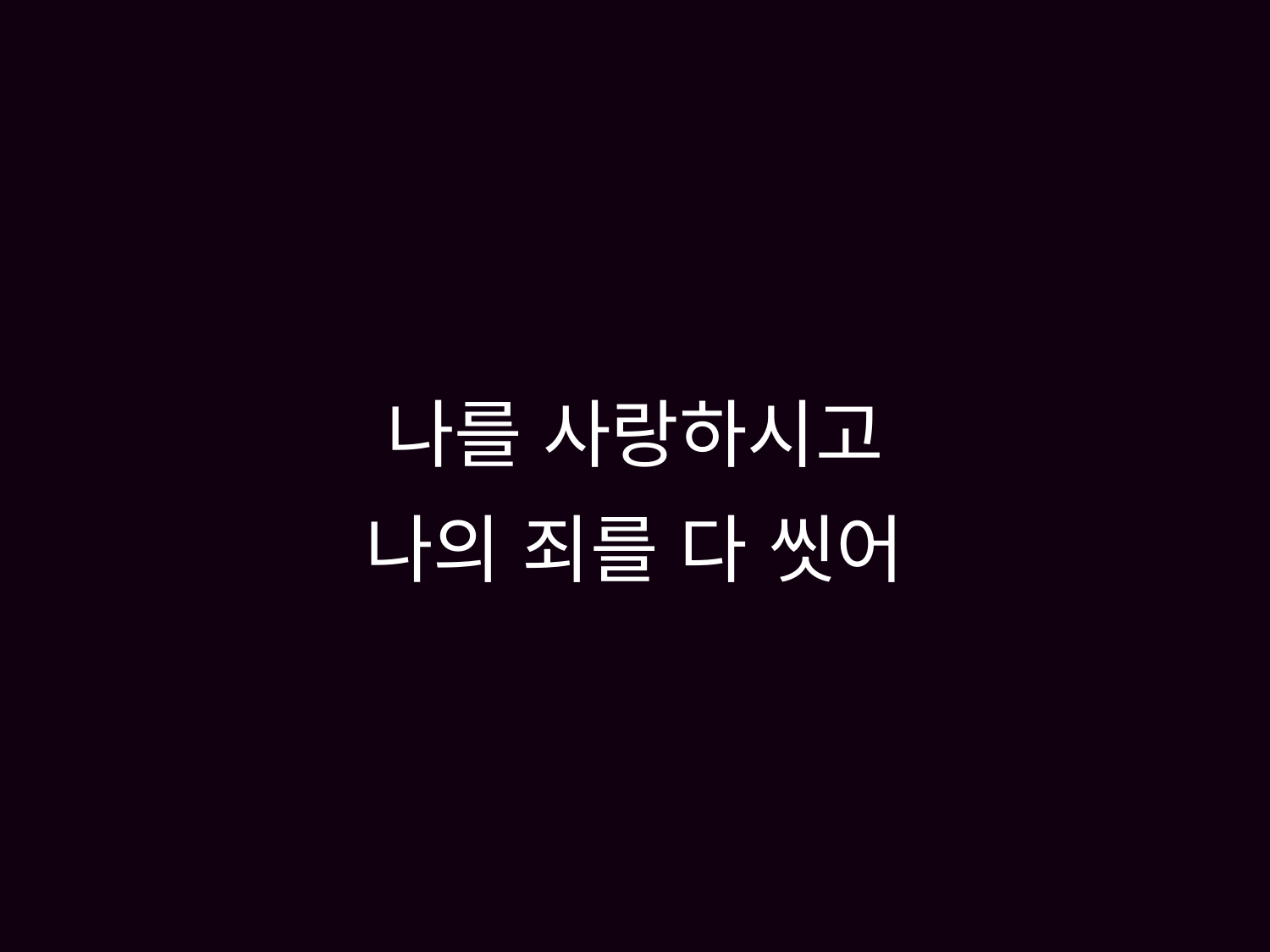

# 나를 사랑하시고 나의 죄를 다 씻어